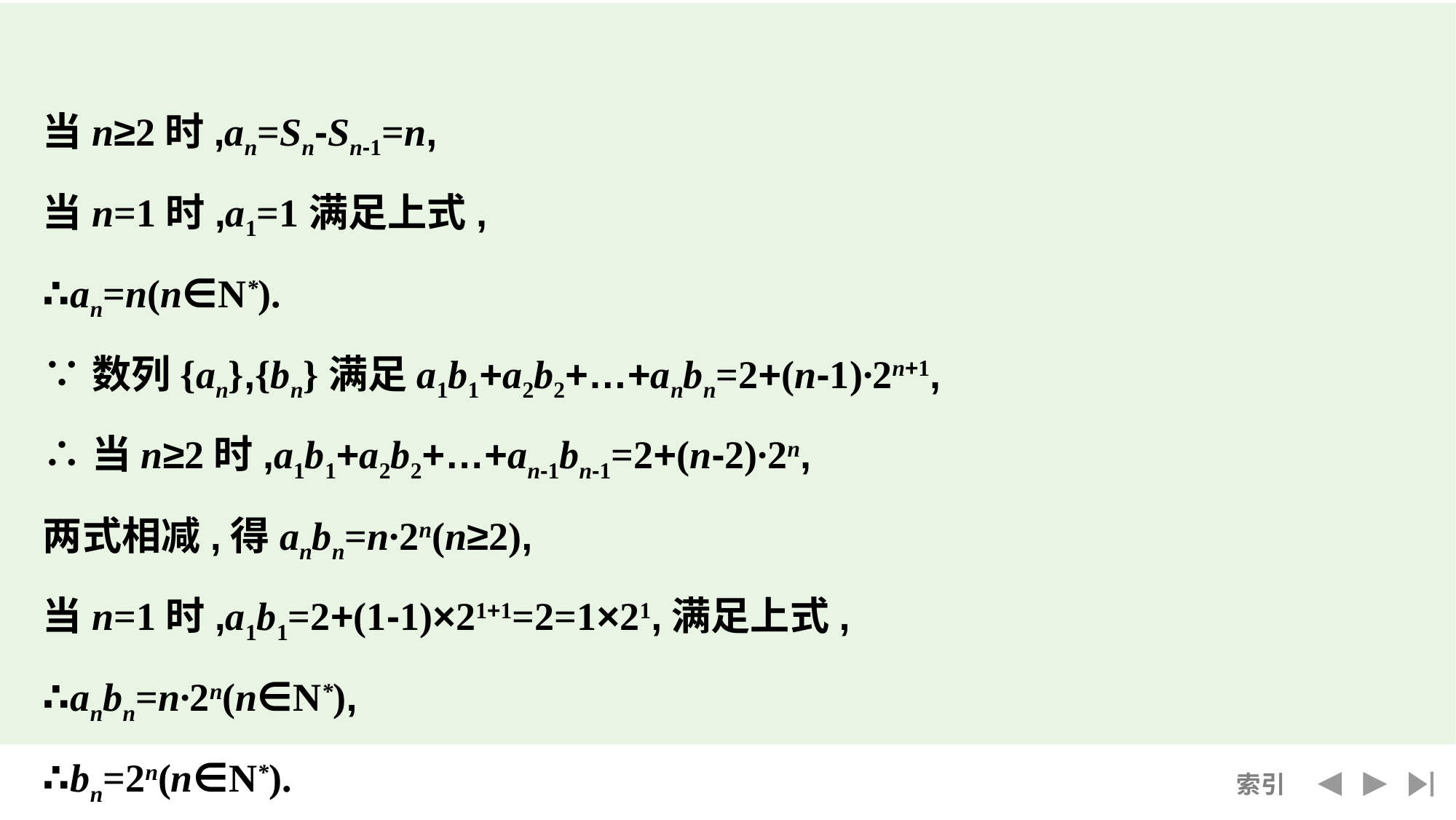

当n≥2时,an=Sn-Sn-1=n,
当n=1时,a1=1满足上式,
∴an=n(n∈N*).
∵数列{an},{bn}满足a1b1+a2b2+…+anbn=2+(n-1)·2n+1,
∴当n≥2时,a1b1+a2b2+…+an-1bn-1=2+(n-2)·2n,
两式相减,得anbn=n·2n(n≥2),
当n=1时,a1b1=2+(1-1)×21+1=2=1×21,满足上式,
∴anbn=n·2n(n∈N*),
∴bn=2n(n∈N*).